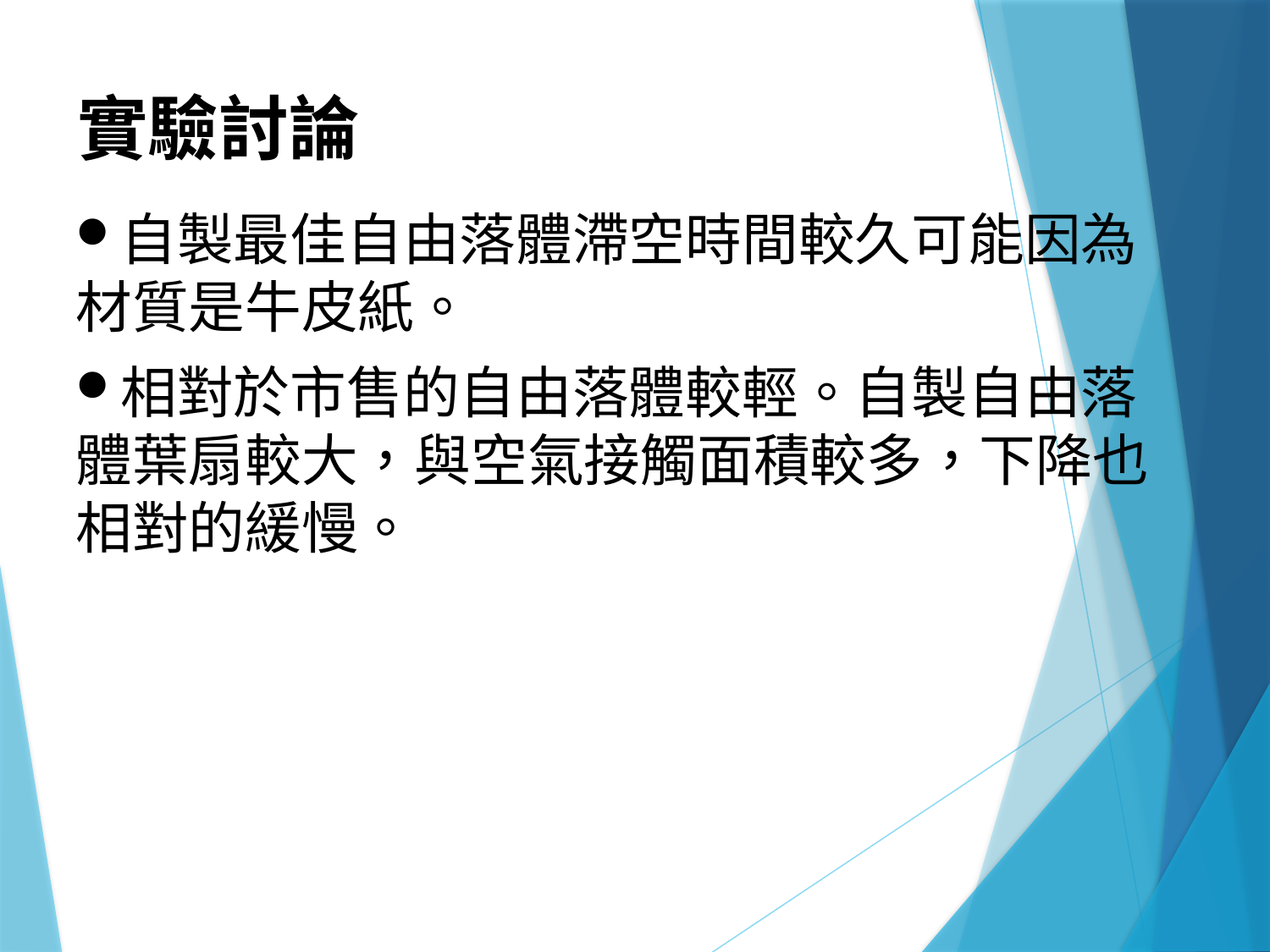

# 實驗討論
自製最佳自由落體滯空時間較久可能因為材質是牛皮紙。
相對於市售的自由落體較輕。自製自由落體葉扇較大，與空氣接觸面積較多，下降也相對的緩慢。